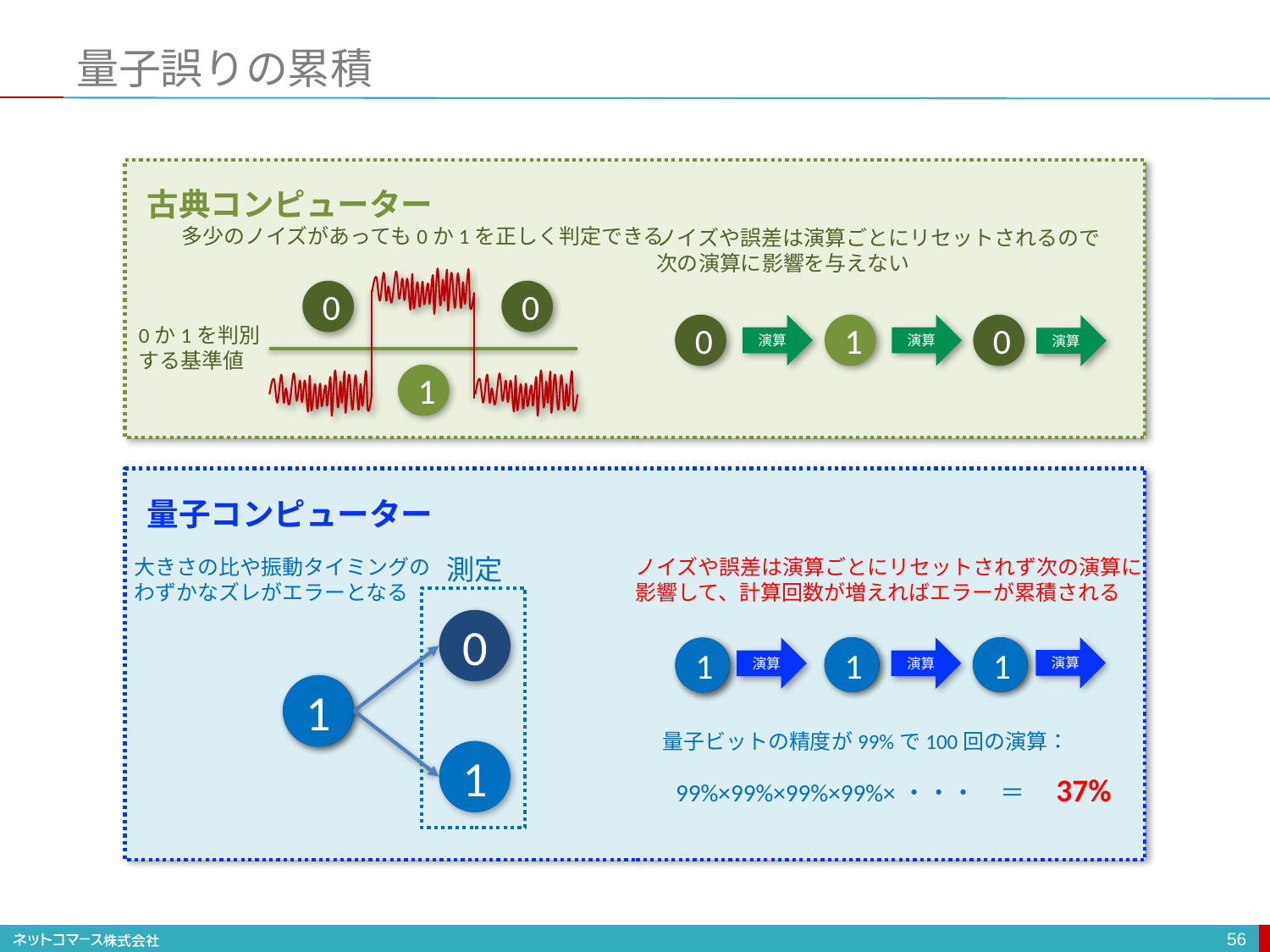

# 量子誤りの累積

古典コンピューター
多少のノイズがあっても0か1を正しく判定できる
ノイズや誤差は演算ごとにリセットされるので
次の演算に影響を与えない

0
0
0

1

0

0か1を判別
する基準値
演算
演算
演算
1

量子コンピューター
測定
ノイズや誤差は演算ごとにリセットされず次の演算に
影響して、計算回数が増えればエラーが累積される
大きさの比や振動タイミングの
わずかなズレがエラーとなる

0
1
0
1
0

演算
1
0

演算

演算
1
0
量子ビットの精度が99%で100回の演算：
1
99%×99%×99%×99%×・・・　＝　37%
56